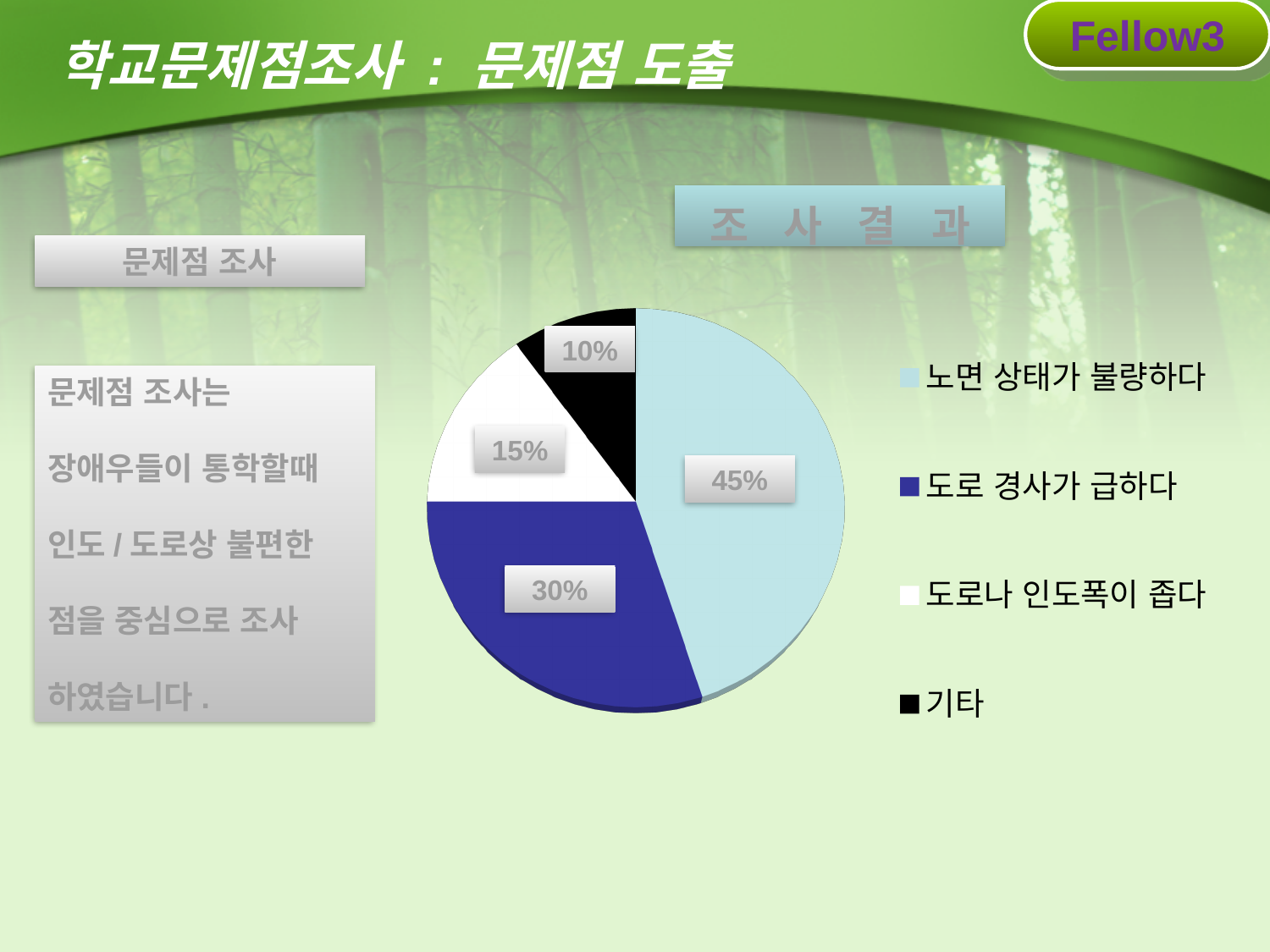

Fellow3
학교문제점조사 : 문제점 도출

[unsupported chart]

문제점 조사
10%
문제점 조사는

장애우들이 통학할때

인도/도로상 불편한

점을 중심으로 조사

하였습니다.
15%
45%
30%